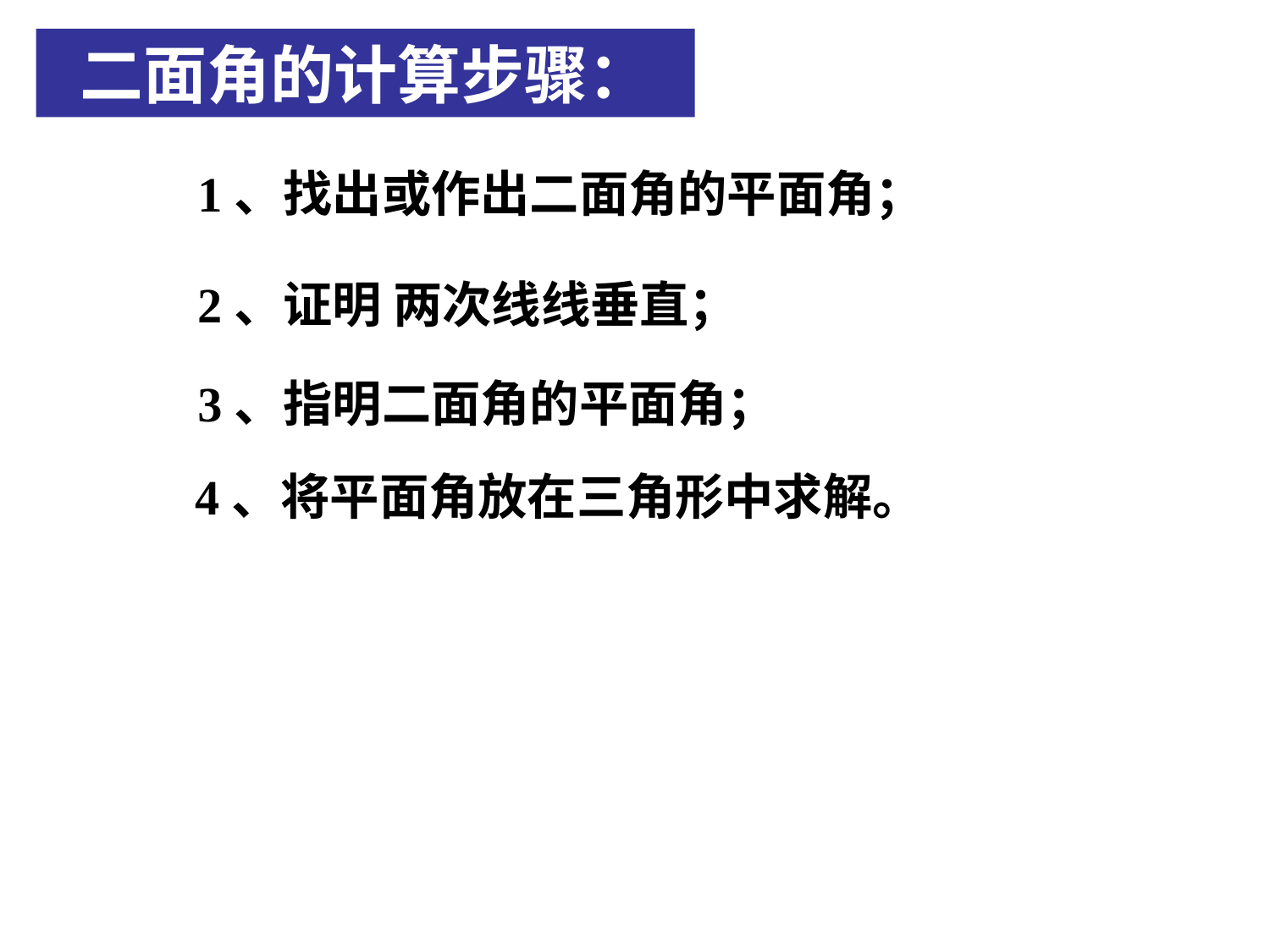

二面角的计算步骤：
1、找出或作出二面角的平面角；
2、证明 两次线线垂直；
3、指明二面角的平面角；
4、将平面角放在三角形中求解。